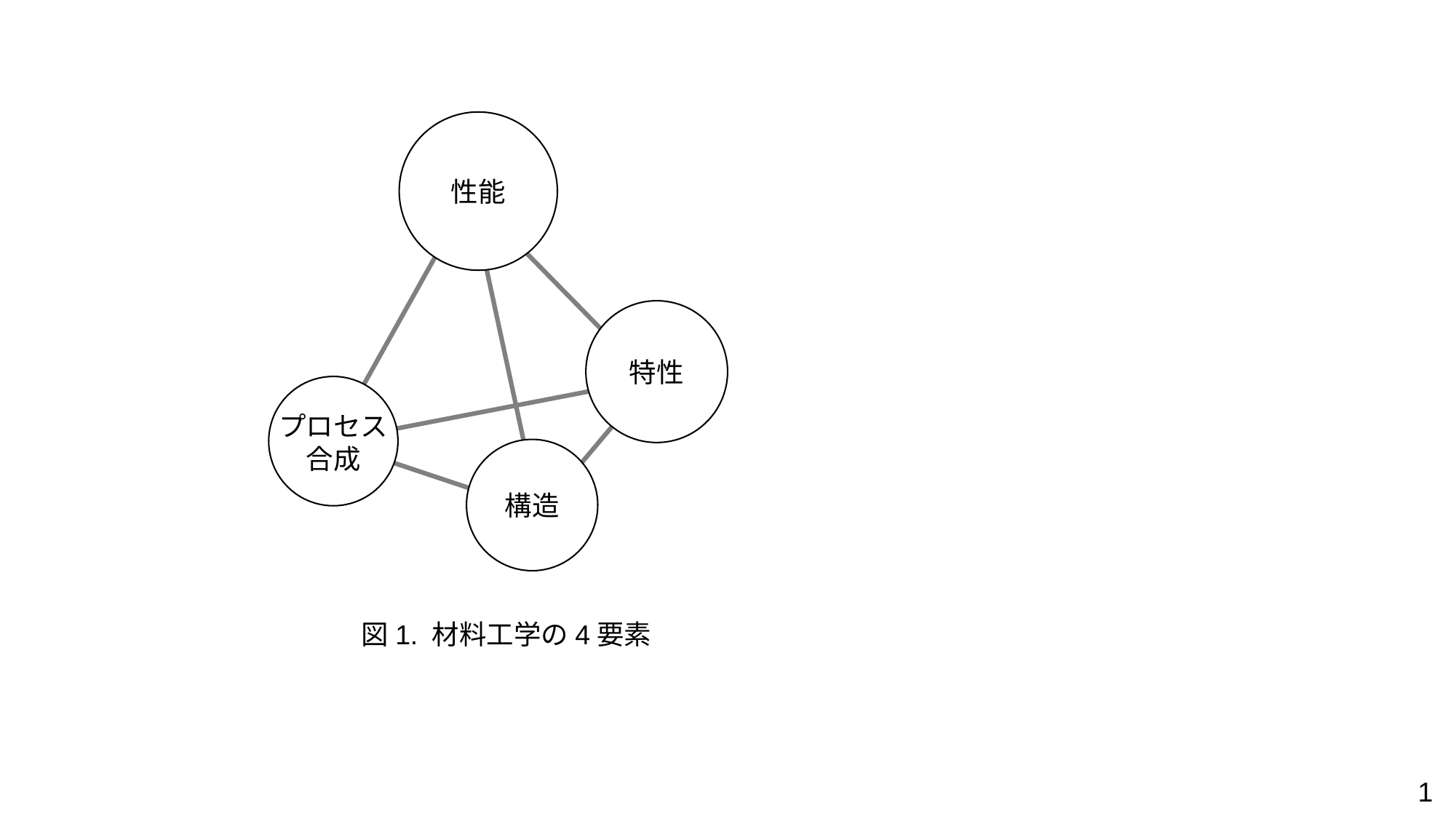

性能

特性

プロセス
合成

構造
図1. 材料工学の4要素
1